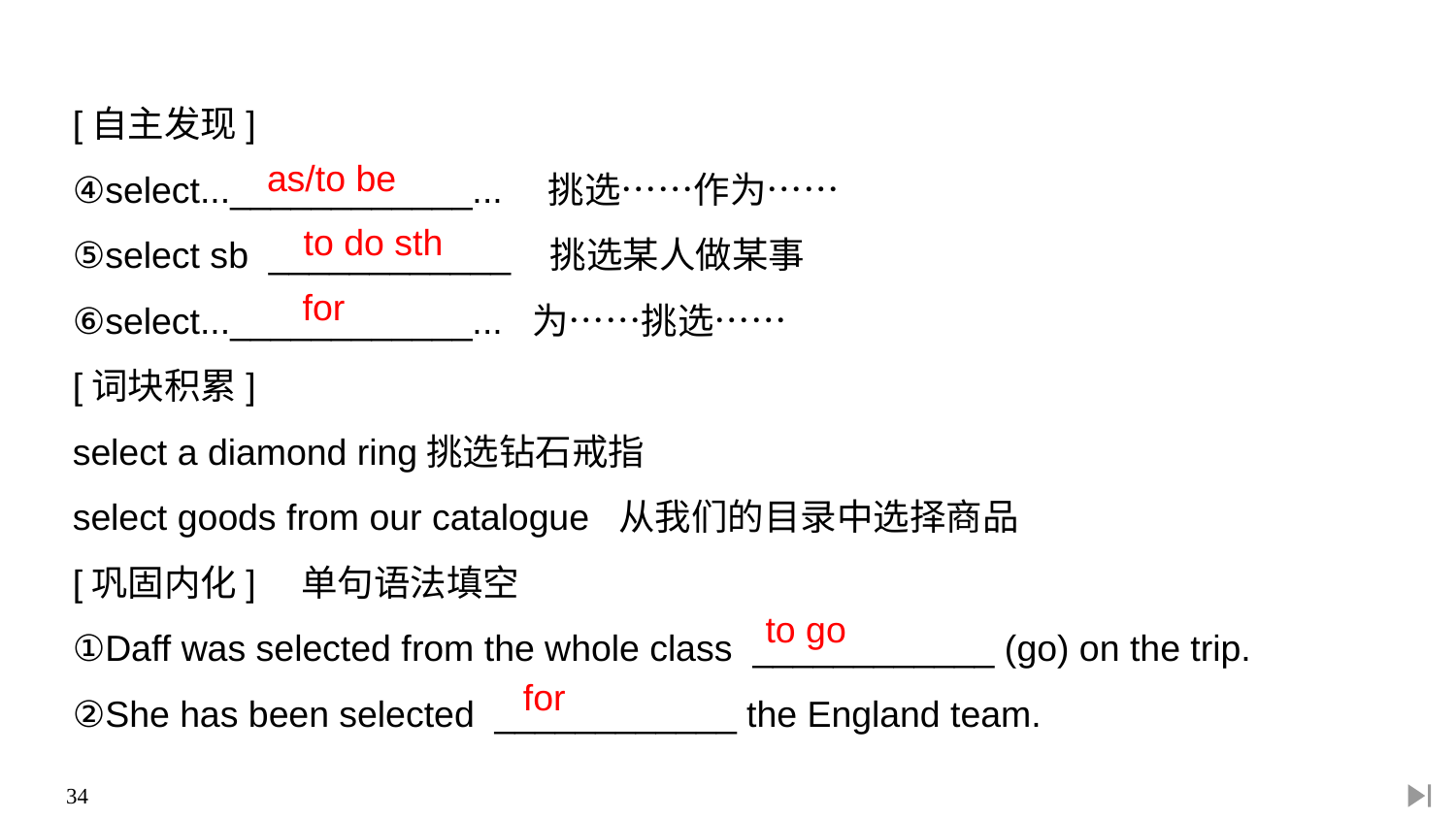

[自主发现]
④select...____________...　挑选……作为……
⑤select sb  ____________   挑选某人做某事
⑥select...____________...  为……挑选……
[词块积累]
select a diamond ring挑选钻石戒指
select goods from our catalogue  从我们的目录中选择商品
[巩固内化]　单句语法填空
①Daff was selected from the whole class  ____________ (go) on the trip.
②She has been selected  ____________ the England team.
as/to be
to do sth
for
to go
for